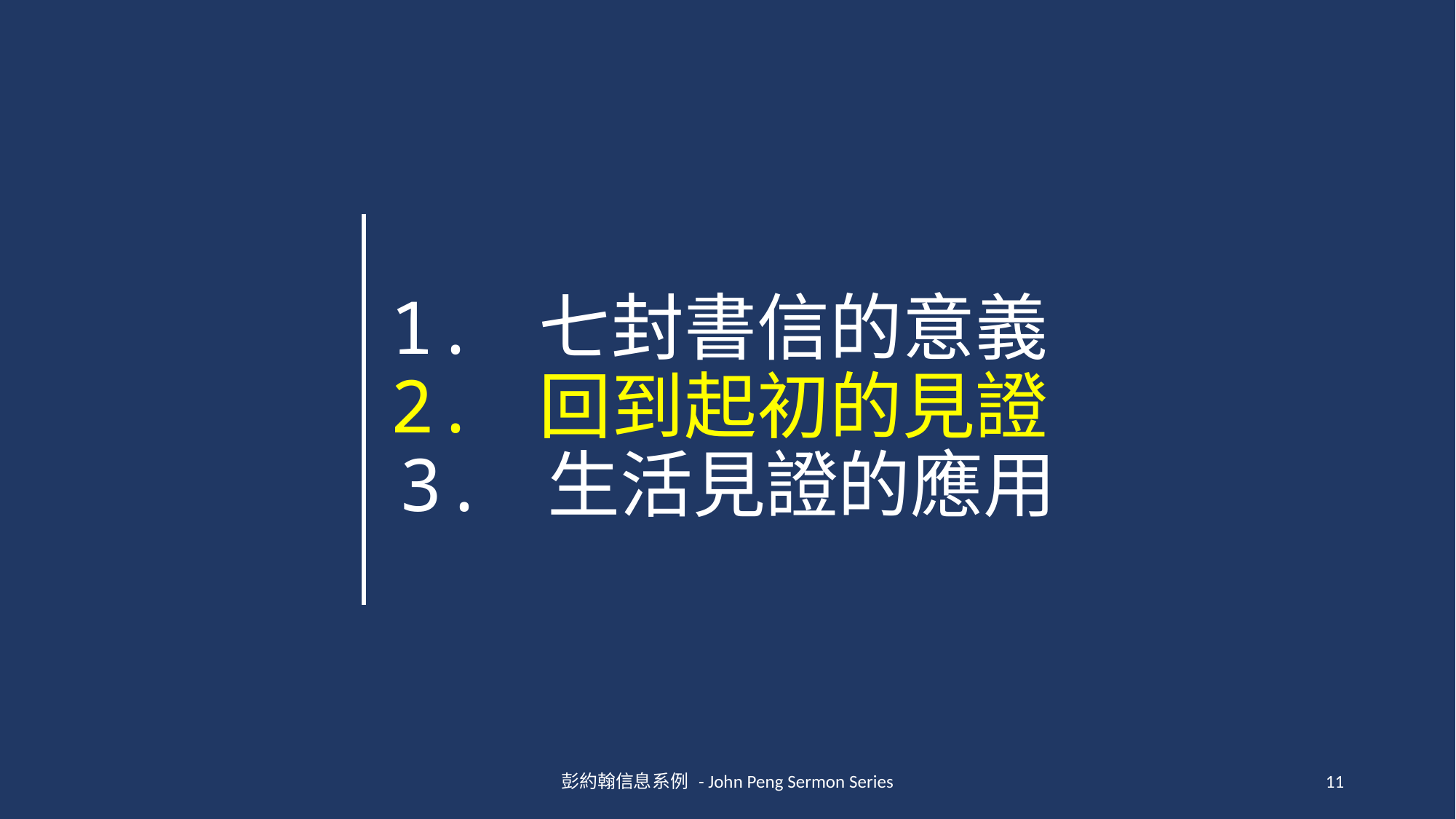

1. 七封書信的意義
2. 回到起初的見證
3. 生活見證的應用
彭約翰信息系例 - John Peng Sermon Series
11